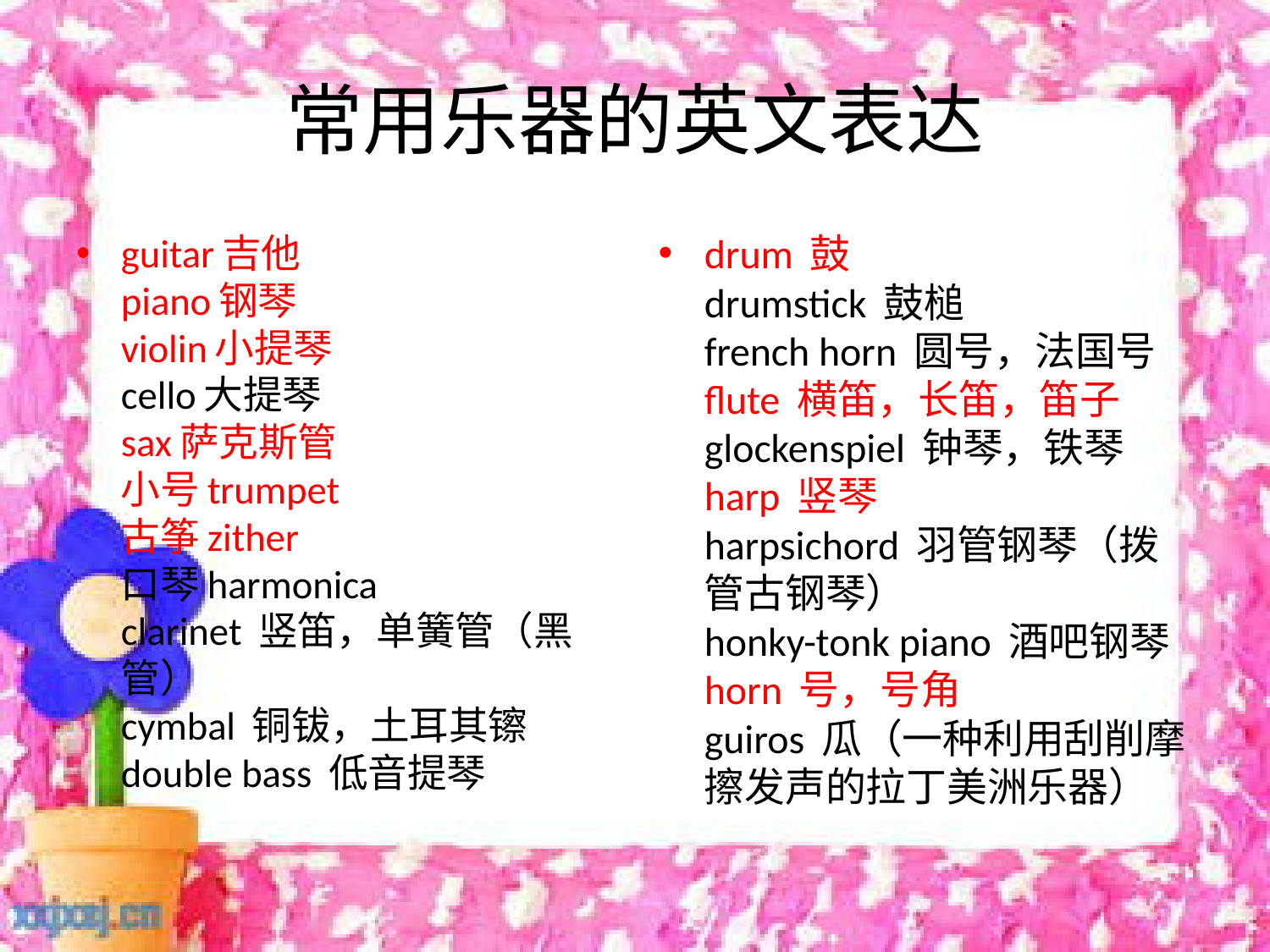

# 常用乐器的英文表达
guitar吉他
piano钢琴
violin小提琴
cello大提琴
sax萨克斯管
小号trumpet
古筝zither
口琴harmonica
clarinet 竖笛，单簧管（黑管）
cymbal 铜钹，土耳其镲
double bass 低音提琴
drum 鼓
drumstick 鼓槌
french horn 圆号，法国号
flute 横笛，长笛，笛子
glockenspiel 钟琴，铁琴
harp 竖琴
harpsichord 羽管钢琴（拨管古钢琴）
honky-tonk piano 酒吧钢琴
horn 号，号角
guiros 瓜（一种利用刮削摩擦发声的拉丁美洲乐器）